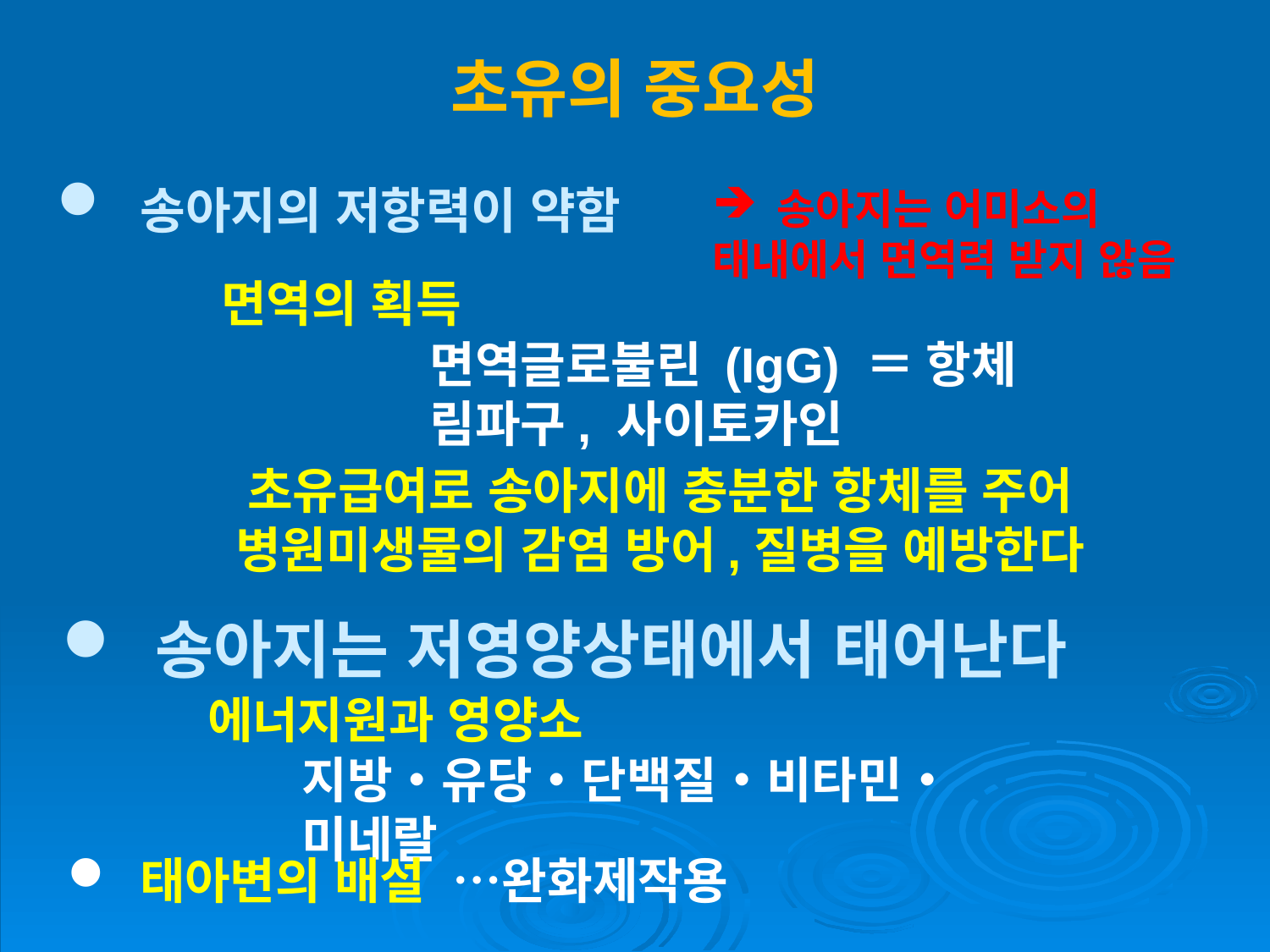

초유의 중요성
 송아지의 저항력이 약함
 송아지는 어미소의 태내에서 면역력 받지 않음
면역의 획득
   　　　　면역글로불린 (IgG) ＝ 항체
   　　　　림파구, 사이토카인
초유급여로 송아지에 충분한 항체를 주어
병원미생물의 감염 방어,질병을 예방한다
 송아지는 저영양상태에서 태어난다
에너지원과 영양소
지방・유당・단백질・비타민・미네랄
 태아변의 배설  …완화제작용